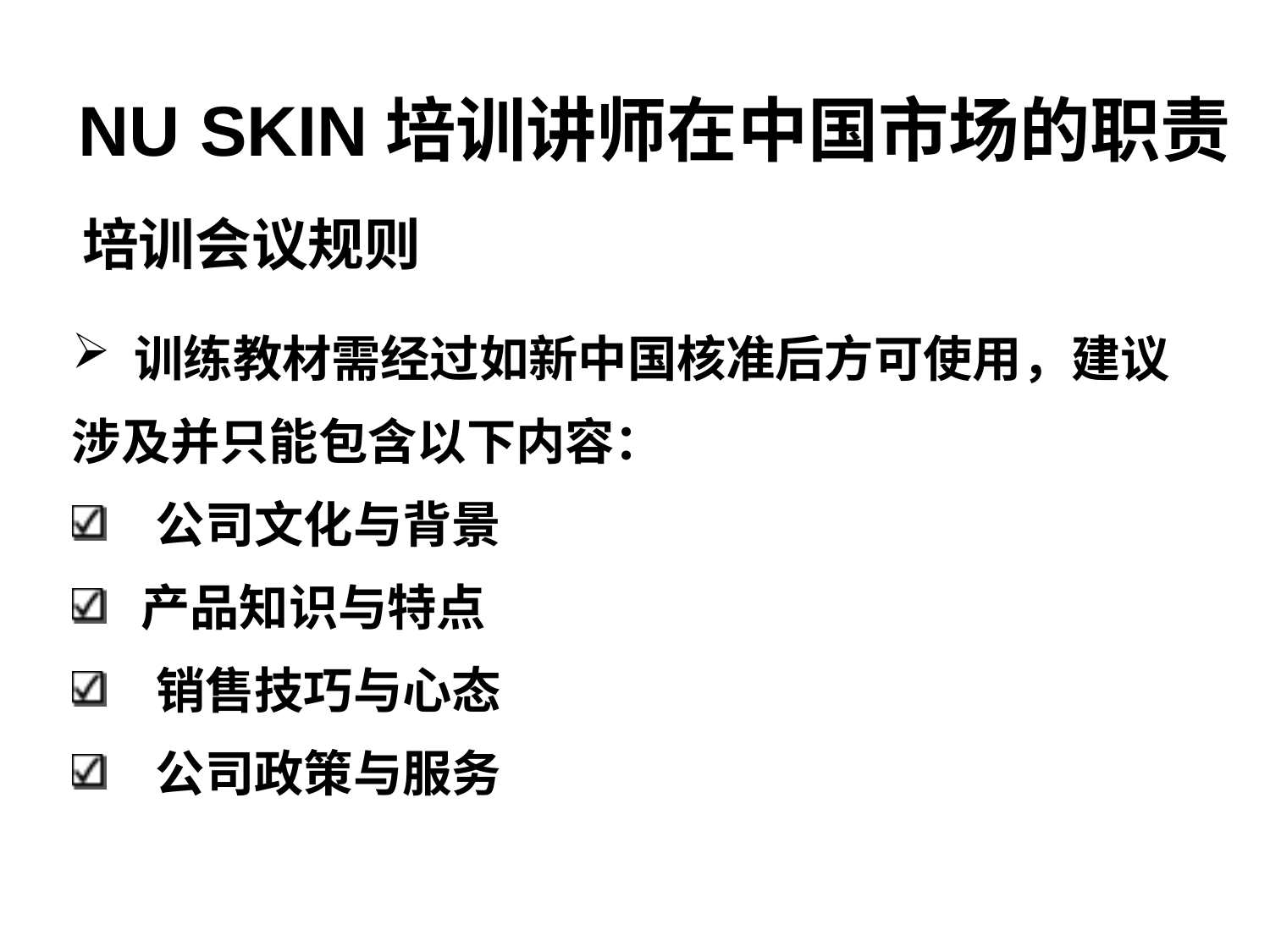

NU SKIN培训讲师在中国市场的职责
# 培训会议规则
 训练教材需经过如新中国核准后方可使用，建议涉及并只能包含以下内容：
　公司文化与背景
  产品知识与特点
　销售技巧与心态
　公司政策与服务